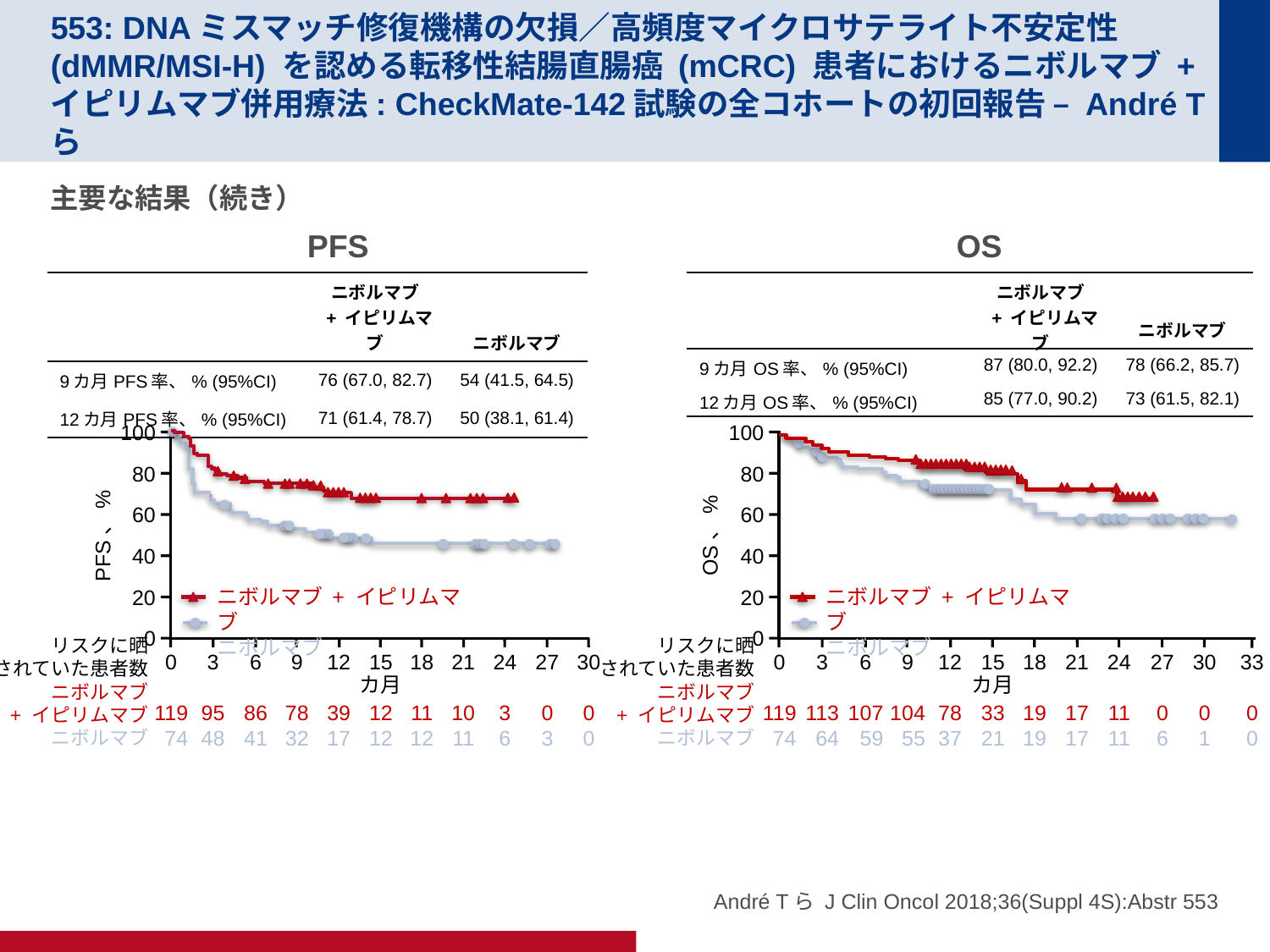

# 553: DNAミスマッチ修復機構の欠損／高頻度マイクロサテライト不安定性 (dMMR/MSI-H) を認める転移性結腸直腸癌 (mCRC) 患者におけるニボルマブ + イピリムマブ併用療法: CheckMate-142試験の全コホートの初回報告 – André Tら
主要な結果（続き）
PFS
OS
|  | ニボルマブ + イピリムマブ | ニボルマブ |
| --- | --- | --- |
| 9カ月PFS率、% (95%CI) | 76 (67.0, 82.7) | 54 (41.5, 64.5) |
| 12カ月PFS率、% (95%CI) | 71 (61.4, 78.7) | 50 (38.1, 61.4) |
|  | ニボルマブ + イピリムマブ | ニボルマブ |
| --- | --- | --- |
| 9カ月OS率、% (95%CI) | 87 (80.0, 92.2) | 78 (66.2, 85.7) |
| 12カ月OS率、% (95%CI) | 85 (77.0, 90.2) | 73 (61.5, 82.1) |
100

80
60
PFS、%
40
20
0
0

119
74
3

95
48
6

86
41
9

78
32
12

39
17
15

12
12
18

11
12
21

10
11
24

3
6
27

0
3
30

0
0
カ月

ニボルマブ + イピリムマブ
ニボルマブ

リスクに晒
されていた患者数
ニボルマブ
 + イピリムマブ
ニボルマブ
100

80
60
OS、%
40
20
0
30

0
1
33

0
0
0

119
74
3

113
64
6

107
59
9

104
55
12

78
37
15

33
21
18

19
19
21

17
17
24

11
11
27

0
6
カ月

ニボルマブ + イピリムマブ
ニボルマブ

リスクに晒
されていた患者数
ニボルマブ
 + イピリムマブ
ニボルマブ
André Tら J Clin Oncol 2018;36(Suppl 4S):Abstr 553